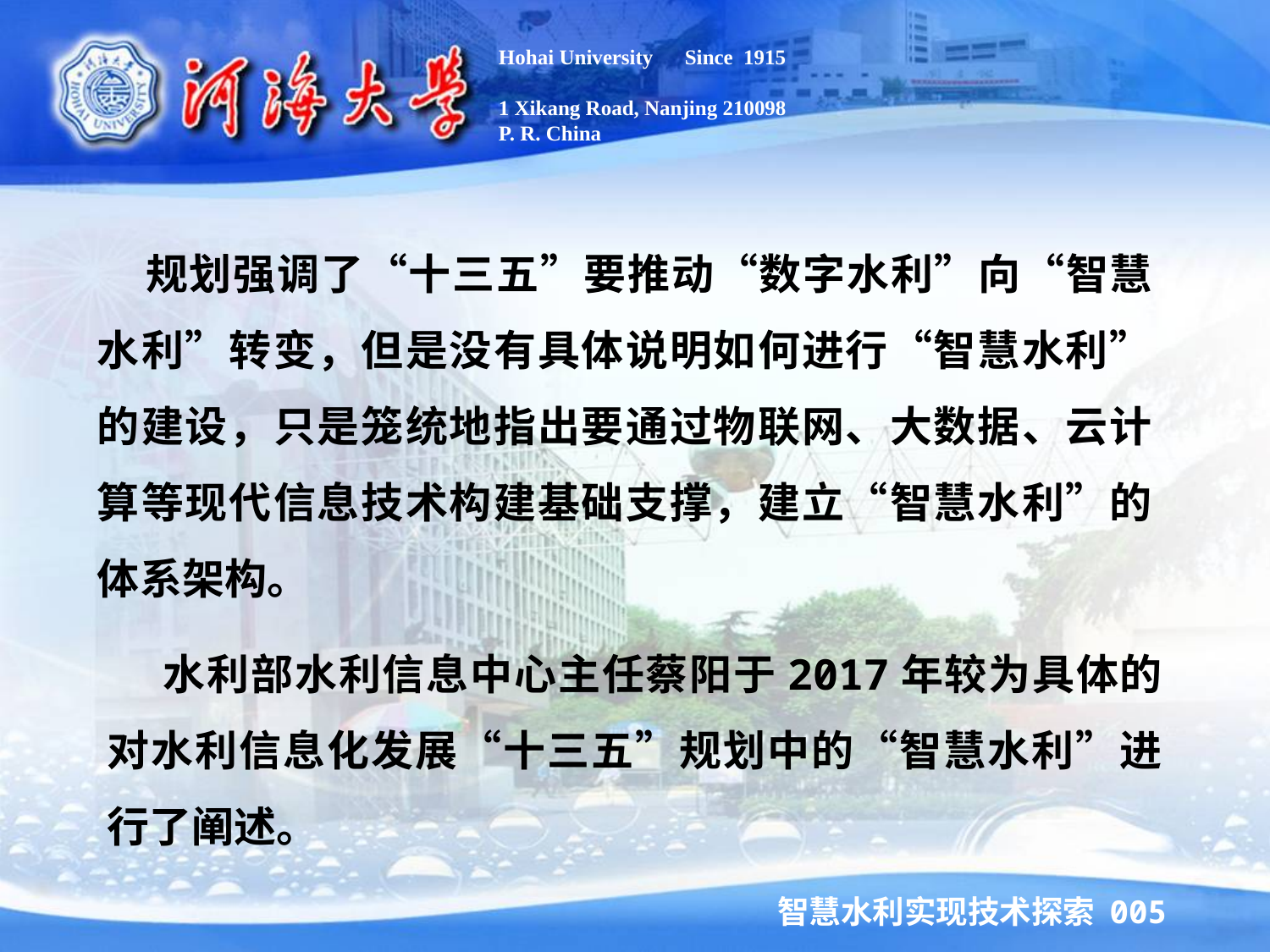

Hohai University      Since  1915
1 Xikang Road, Nanjing 210098
P. R. China
    规划强调了“十三五”要推动“数字水利”向“智慧水利”转变，但是没有具体说明如何进行“智慧水利”的建设，只是笼统地指出要通过物联网、大数据、云计算等现代信息技术构建基础支撑，建立“智慧水利”的体系架构。
    水利部水利信息中心主任蔡阳于2017年较为具体的对水利信息化发展“十三五”规划中的“智慧水利”进行了阐述。
智慧水利实现技术探索 005